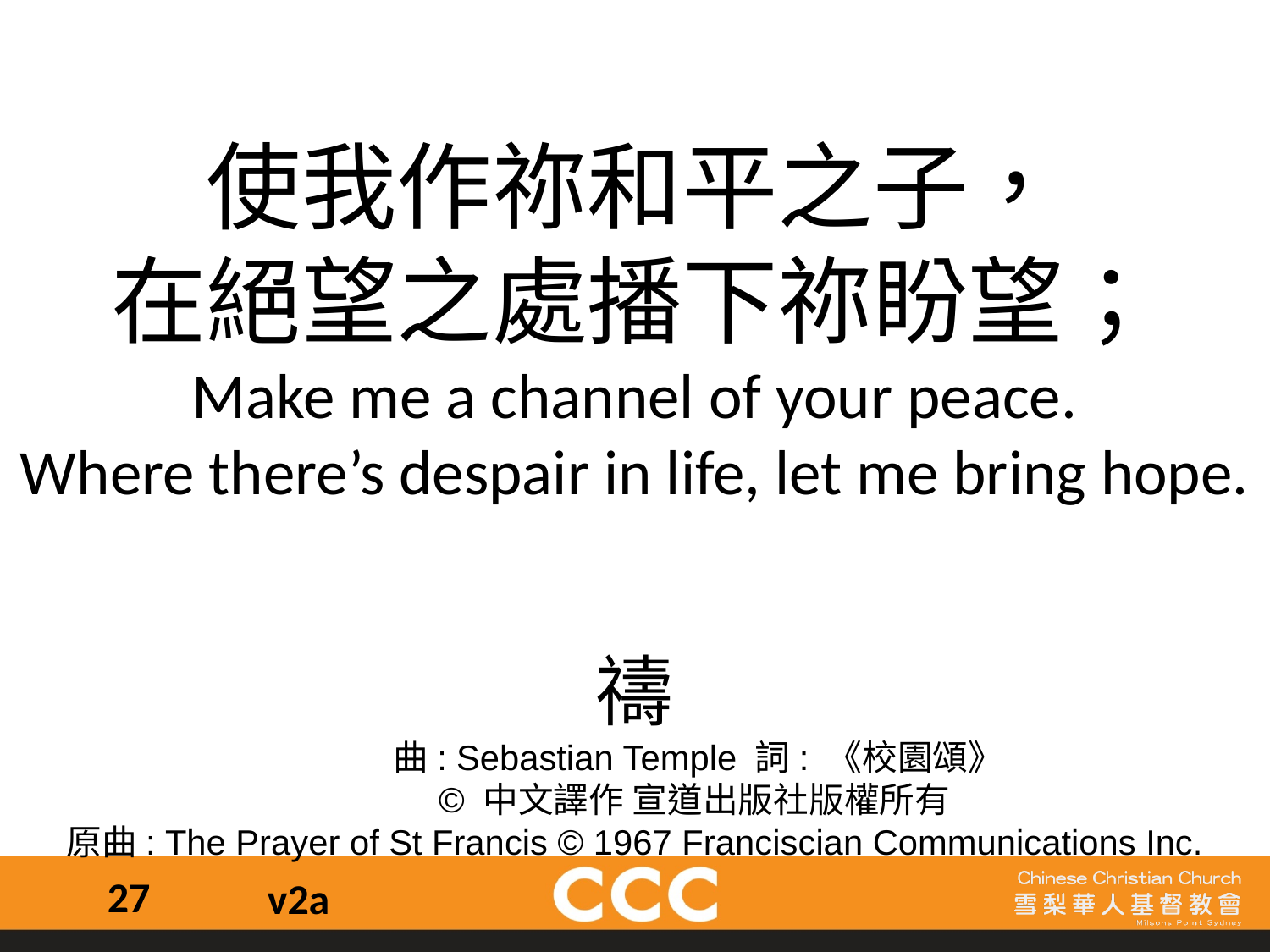

使我作祢和平之子，
在絕望之處播下祢盼望；
Make me a channel of your peace.
Where there’s despair in life, let me bring hope.
禱
	曲: Sebastian Temple 詞: 《校園頌》
	© 中文譯作 宣道出版社版權所有
原曲: The Prayer of St Francis © 1967 Franciscian Communications Inc.
27
v2a